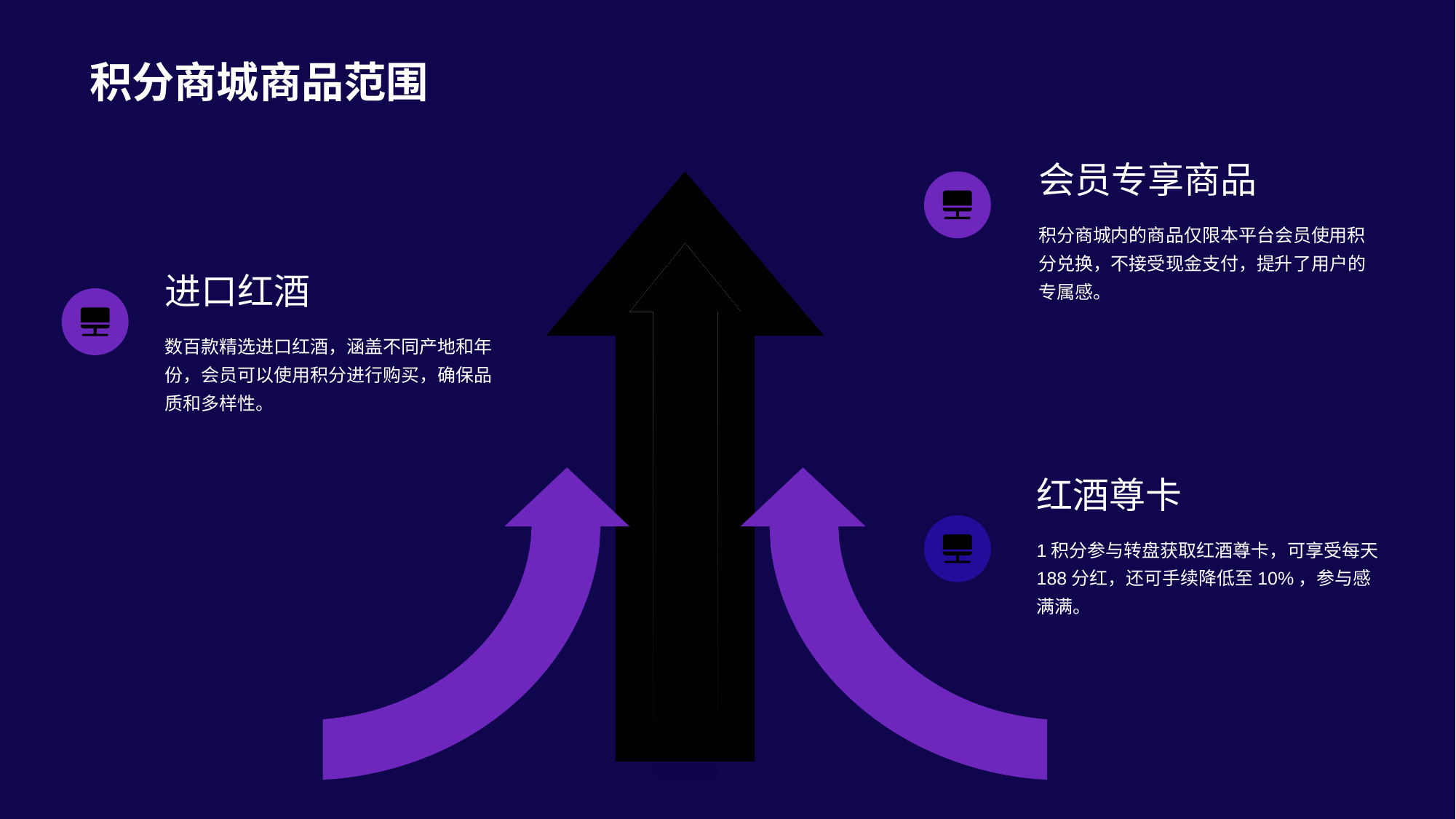

积分商城商品范围
会员专享商品
积分商城内的商品仅限本平台会员使用积分兑换，不接受现金支付，提升了用户的专属感。
进口红酒
数百款精选进口红酒，涵盖不同产地和年份，会员可以使用积分进行购买，确保品质和多样性。
红酒尊卡
1积分参与转盘获取红酒尊卡，可享受每天188分红，还可手续降低至10%，参与感满满。